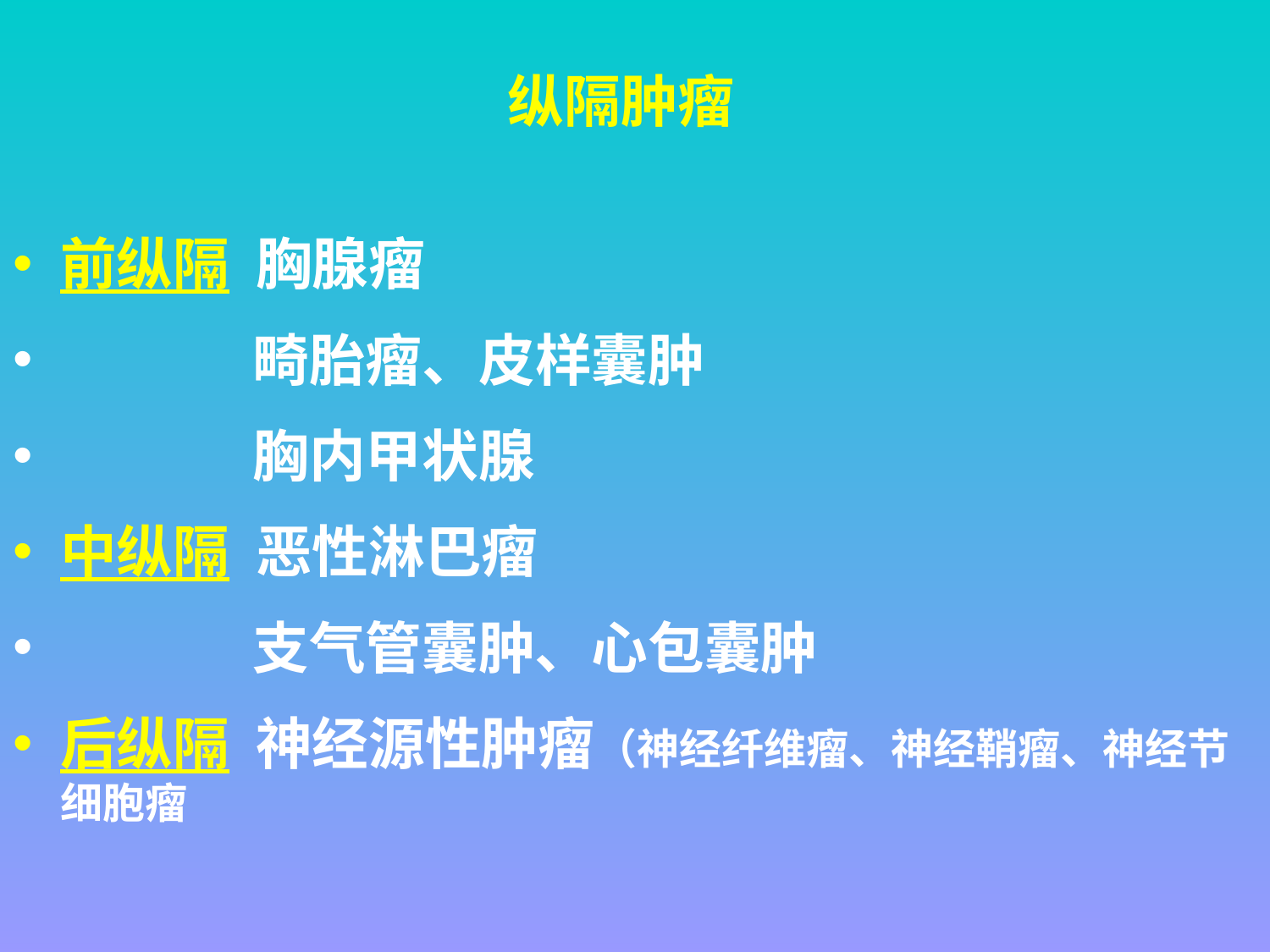

# 纵隔肿瘤
前纵隔  胸腺瘤
	    畸胎瘤、皮样囊肿
	    胸内甲状腺
中纵隔  恶性淋巴瘤
	    支气管囊肿、心包囊肿
后纵隔  神经源性肿瘤（神经纤维瘤、神经鞘瘤、神经节细胞瘤